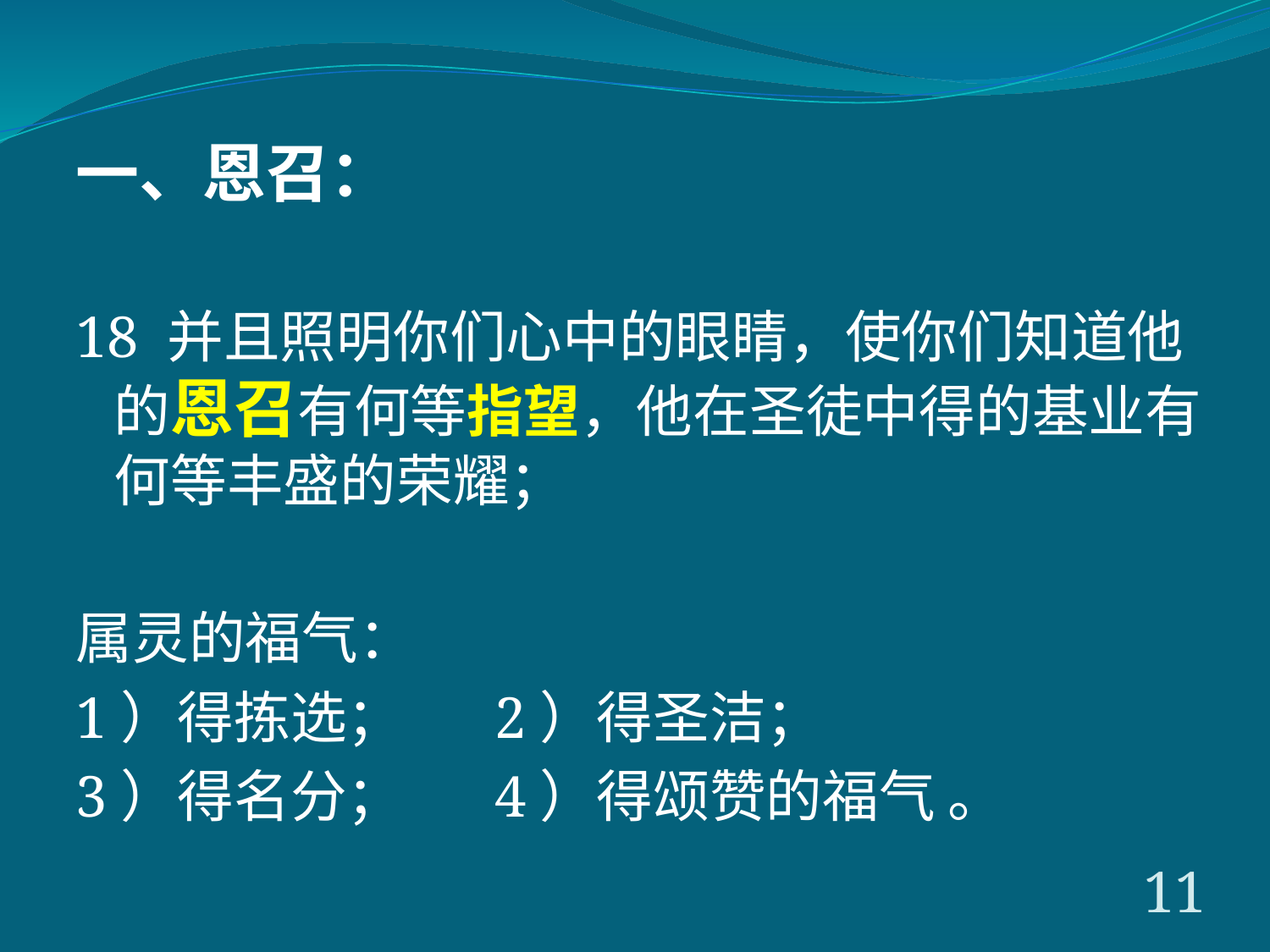

一、恩召：

18 并且照明你们心中的眼睛，使你们知道他的恩召有何等指望，他在圣徒中得的基业有何等丰盛的荣耀；

属灵的福气：
1）得拣选；	2）得圣洁；
3）得名分；	4）得颂赞的福气 。

11